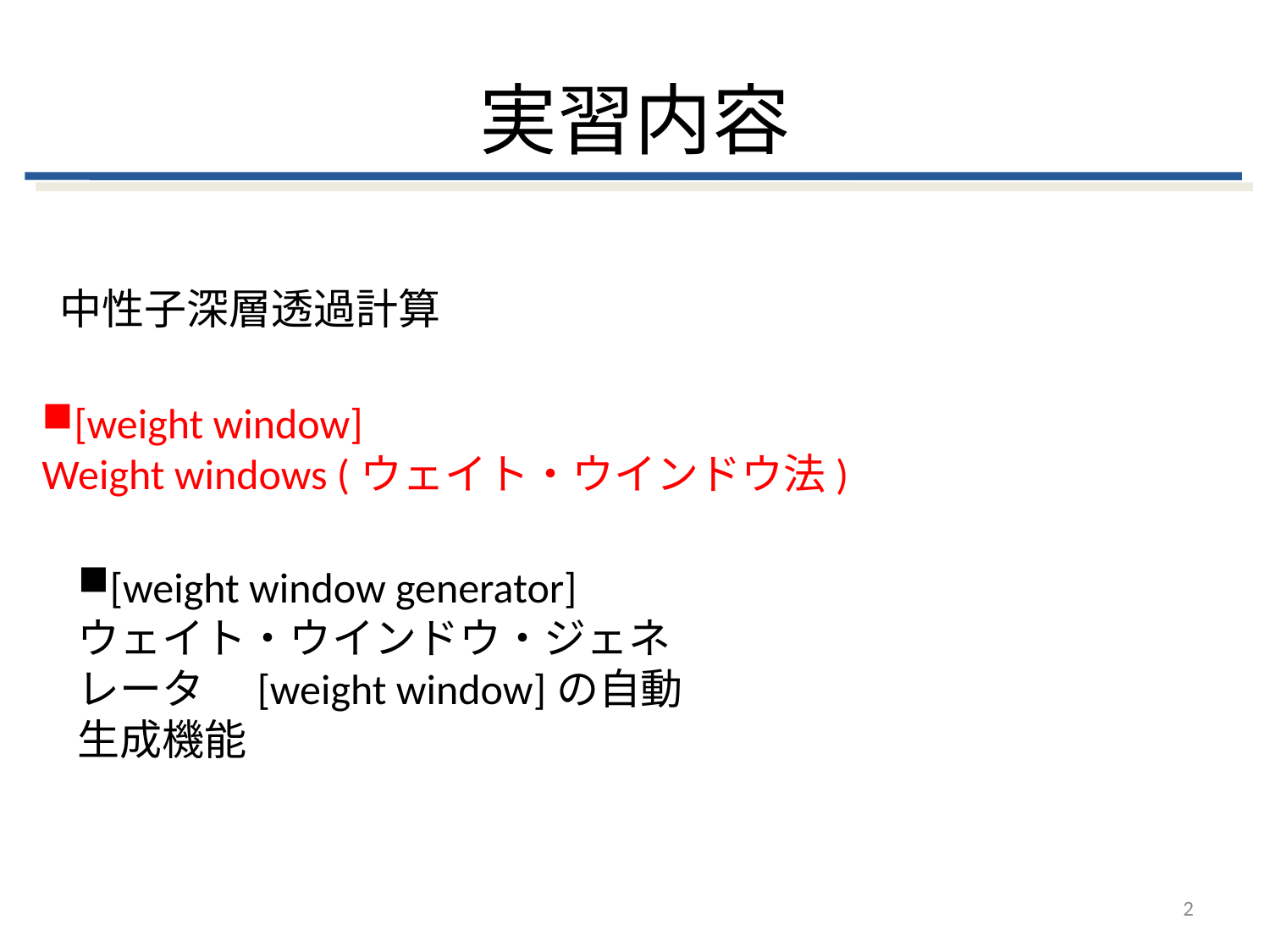

# 実習内容

中性子深層透過計算
[weight window]
Weight windows (ウェイト・ウインドウ法)

[weight window generator]
ウェイト・ウインドウ・ジェネレータ　[weight window]の自動生成機能
2